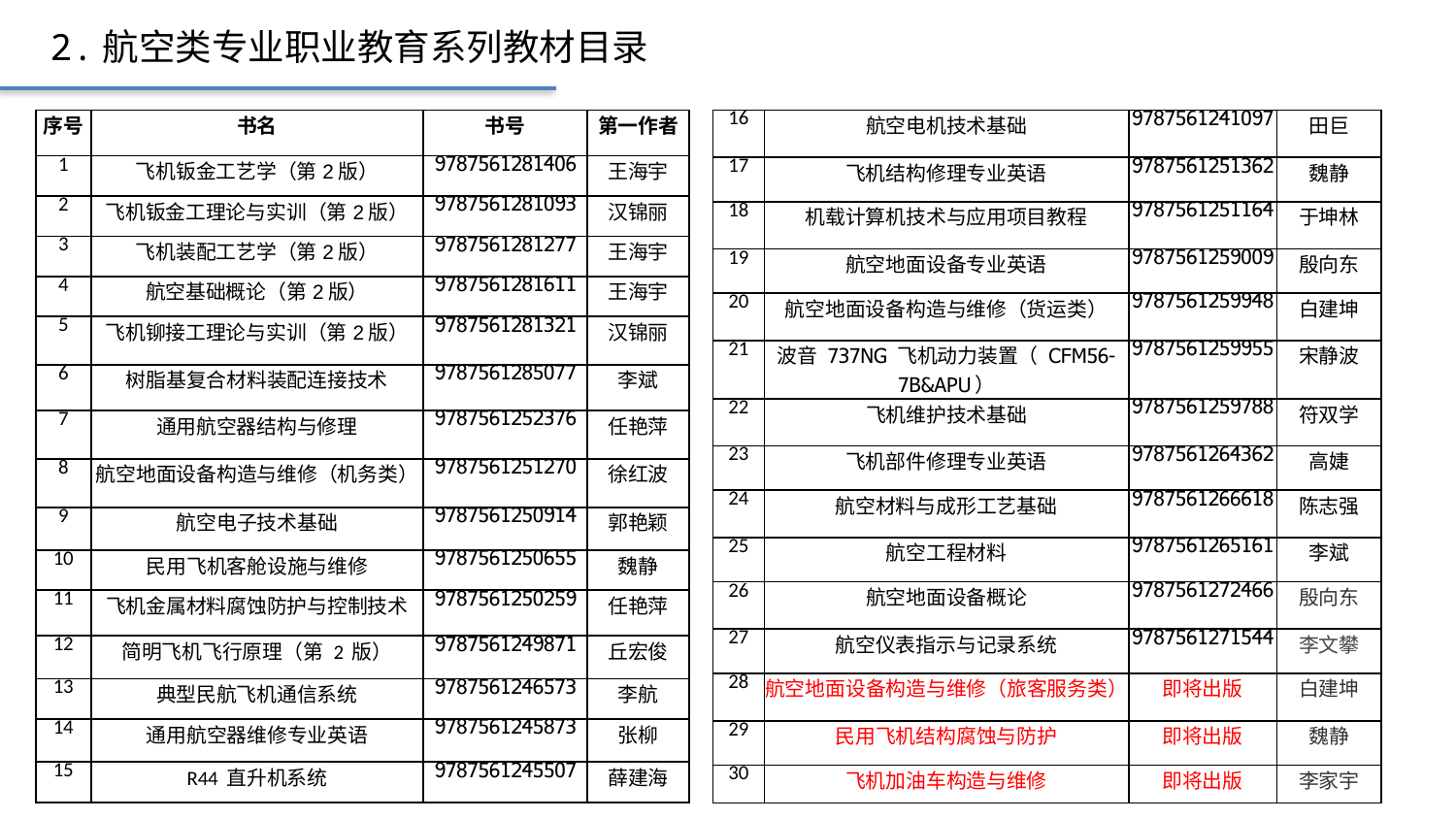

2.航空类专业职业教育系列教材目录
| 序号 | 书名 | 书号 | 第一作者 |
| --- | --- | --- | --- |
| 1 | 飞机钣金工艺学（第2版） | 9787561281406 | 王海宇 |
| 2 | 飞机钣金工理论与实训（第2版） | 9787561281093 | 汉锦丽 |
| 3 | 飞机装配工艺学（第2版） | 9787561281277 | 王海宇 |
| 4 | 航空基础概论（第2版） | 9787561281611 | 王海宇 |
| 5 | 飞机铆接工理论与实训（第2版） | 9787561281321 | 汉锦丽 |
| 6 | 树脂基复合材料装配连接技术 | 9787561285077 | 李斌 |
| 7 | 通用航空器结构与修理 | 9787561252376 | 任艳萍 |
| 8 | 航空地面设备构造与维修（机务类） | 9787561251270 | 徐红波 |
| 9 | 航空电子技术基础 | 9787561250914 | 郭艳颖 |
| 10 | 民用飞机客舱设施与维修 | 9787561250655 | 魏静 |
| 11 | 飞机金属材料腐蚀防护与控制技术 | 9787561250259 | 任艳萍 |
| 12 | 简明飞机飞行原理（第 2 版） | 9787561249871 | 丘宏俊 |
| 13 | 典型民航飞机通信系统 | 9787561246573 | 李航 |
| 14 | 通用航空器维修专业英语 | 9787561245873 | 张柳 |
| 15 | R44 直升机系统 | 9787561245507 | 薛建海 |
| 16 | 航空电机技术基础 | 9787561241097 | 田巨 |
| --- | --- | --- | --- |
| 17 | 飞机结构修理专业英语 | 9787561251362 | 魏静 |
| 18 | 机载计算机技术与应用项目教程 | 9787561251164 | 于坤林 |
| 19 | 航空地面设备专业英语 | 9787561259009 | 殷向东 |
| 20 | 航空地面设备构造与维修（货运类） | 9787561259948 | 白建坤 |
| 21 | 波音 737NG 飞机动力装置（ CFM56-7B&APU） | 9787561259955 | 宋静波 |
| 22 | 飞机维护技术基础 | 9787561259788 | 符双学 |
| 23 | 飞机部件修理专业英语 | 9787561264362 | 高婕 |
| 24 | 航空材料与成形工艺基础 | 9787561266618 | 陈志强 |
| 25 | 航空工程材料 | 9787561265161 | 李斌 |
| 26 | 航空地面设备概论 | 9787561272466 | 殷向东 |
| 27 | 航空仪表指示与记录系统 | 9787561271544 | 李文攀 |
| 28 | 航空地面设备构造与维修（旅客服务类） | 即将出版 | 白建坤 |
| 29 | 民用飞机结构腐蚀与防护 | 即将出版 | 魏静 |
| 30 | 飞机加油车构造与维修 | 即将出版 | 李家宇 |